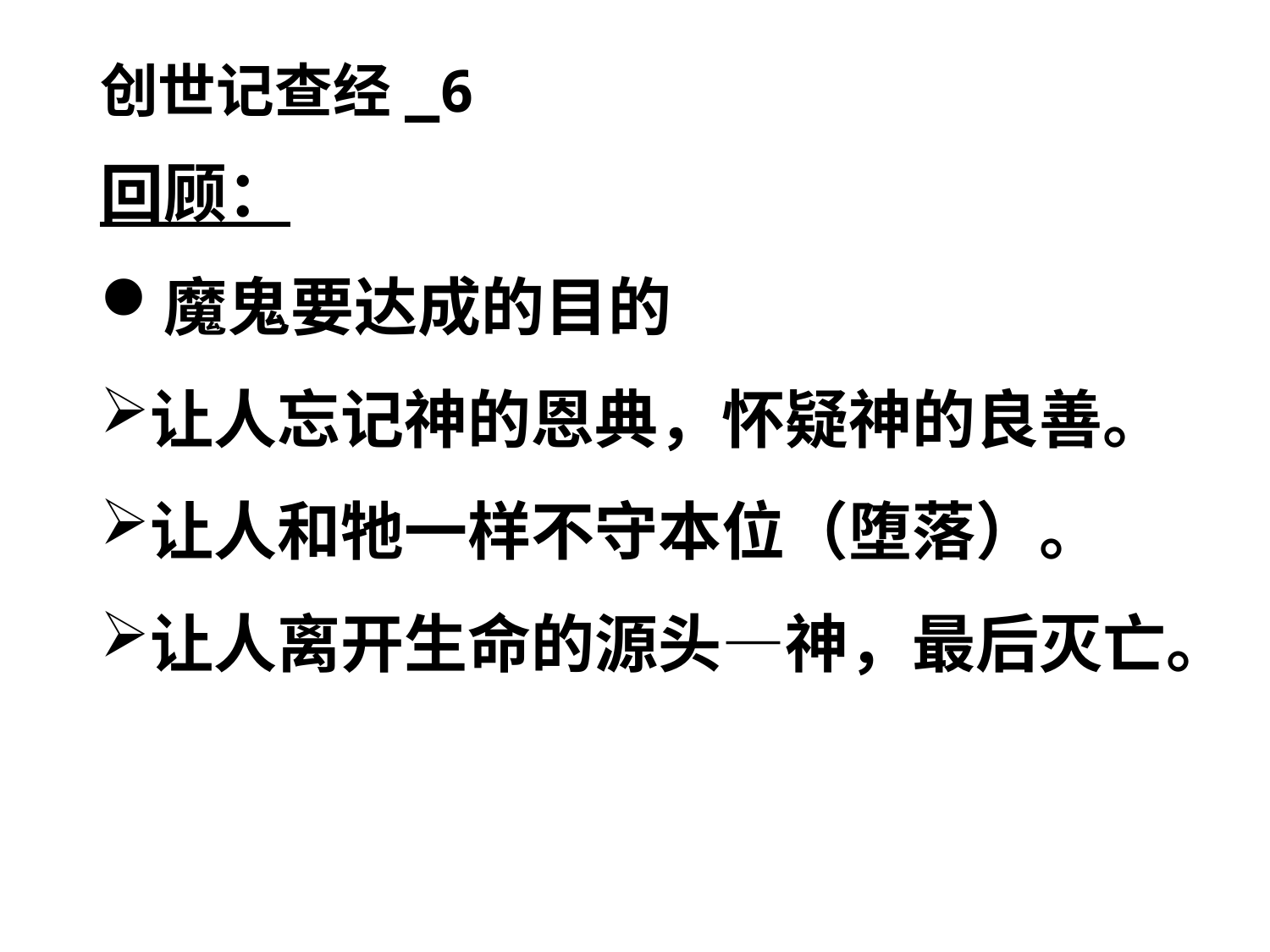

# 创世记查经_6
回顾：
魔鬼要达成的目的
让人忘记神的恩典，怀疑神的良善。
让人和牠一样不守本位（堕落）。
让人离开生命的源头—神，最后灭亡。